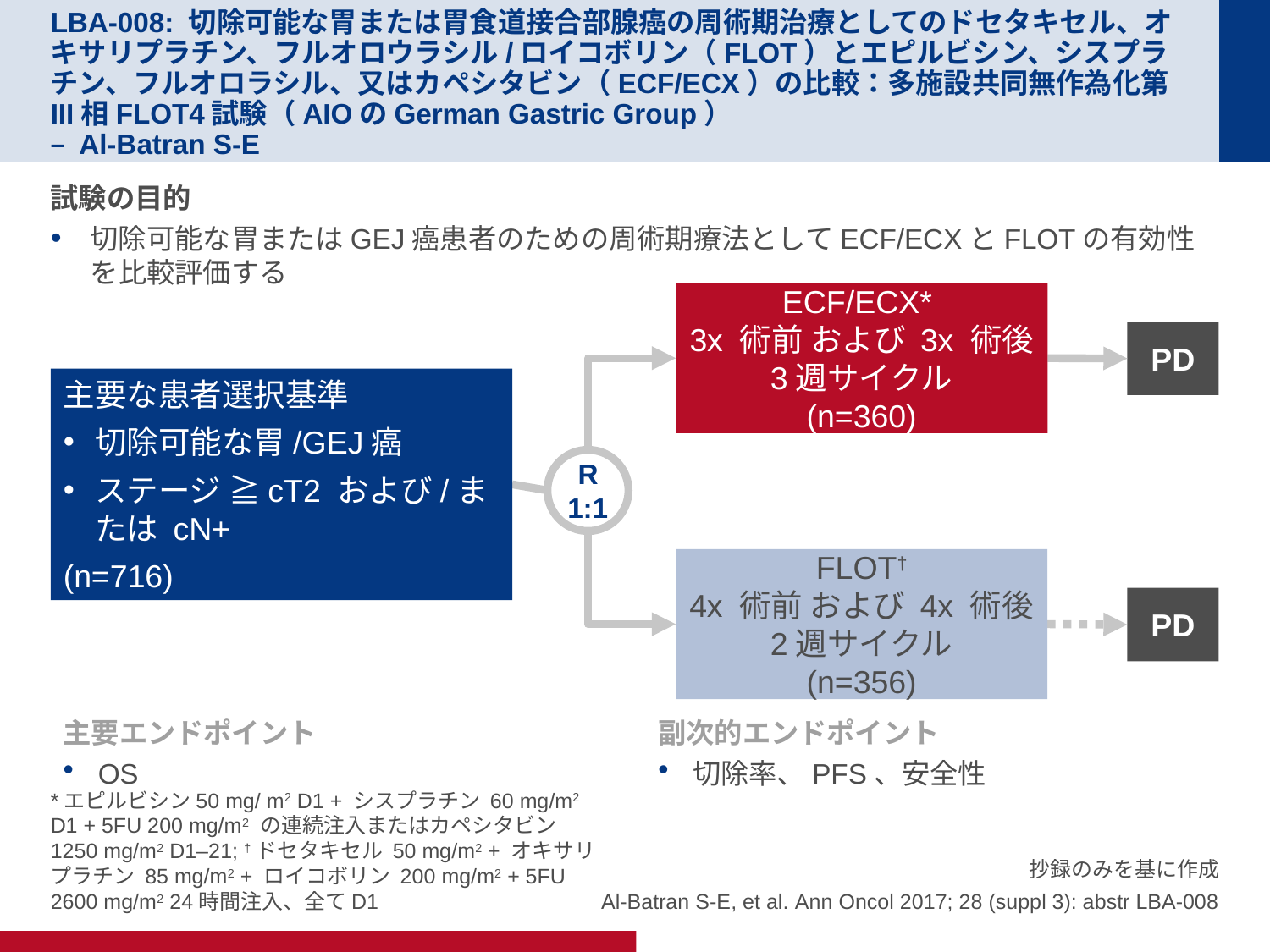

# LBA-008: 切除可能な胃または胃食道接合部腺癌の周術期治療としてのドセタキセル、オキサリプラチン、フルオロウラシル/ロイコボリン（FLOT）とエピルビシン、シスプラチン、フルオロラシル、又はカペシタビン（ECF/ECX）の比較：多施設共同無作為化第III相FLOT4試験（AIOのGerman Gastric Group） – Al-Batran S-E
試験の目的
切除可能な胃またはGEJ癌患者のための周術期療法としてECF/ECXとFLOTの有効性を比較評価する
ECF/ECX*
3x 術前 および 3x 術後 3週サイクル
(n=360)
PD
主要な患者選択基準
切除可能な胃/GEJ癌
ステージ ≧cT2 および/または cN+
(n=716)
R
1:1
FLOT†
4x 術前 および 4x 術後 2週サイクル
(n=356)
PD
主要エンドポイント
OS

副次的エンドポイント
切除率、PFS、安全性
*エピルビシン50 mg/ m2 D1 + シスプラチン 60 mg/m2 D1 + 5FU 200 mg/m2 の連続注入またはカペシタビン 1250 mg/m2 D1–21; †ドセタキセル 50 mg/m2 + オキサリプラチン 85 mg/m2 + ロイコボリン 200 mg/m2 + 5FU 2600 mg/m2 24時間注入、全てD1
抄録のみを基に作成
Al-Batran S-E, et al. Ann Oncol 2017; 28 (suppl 3): abstr LBA-008